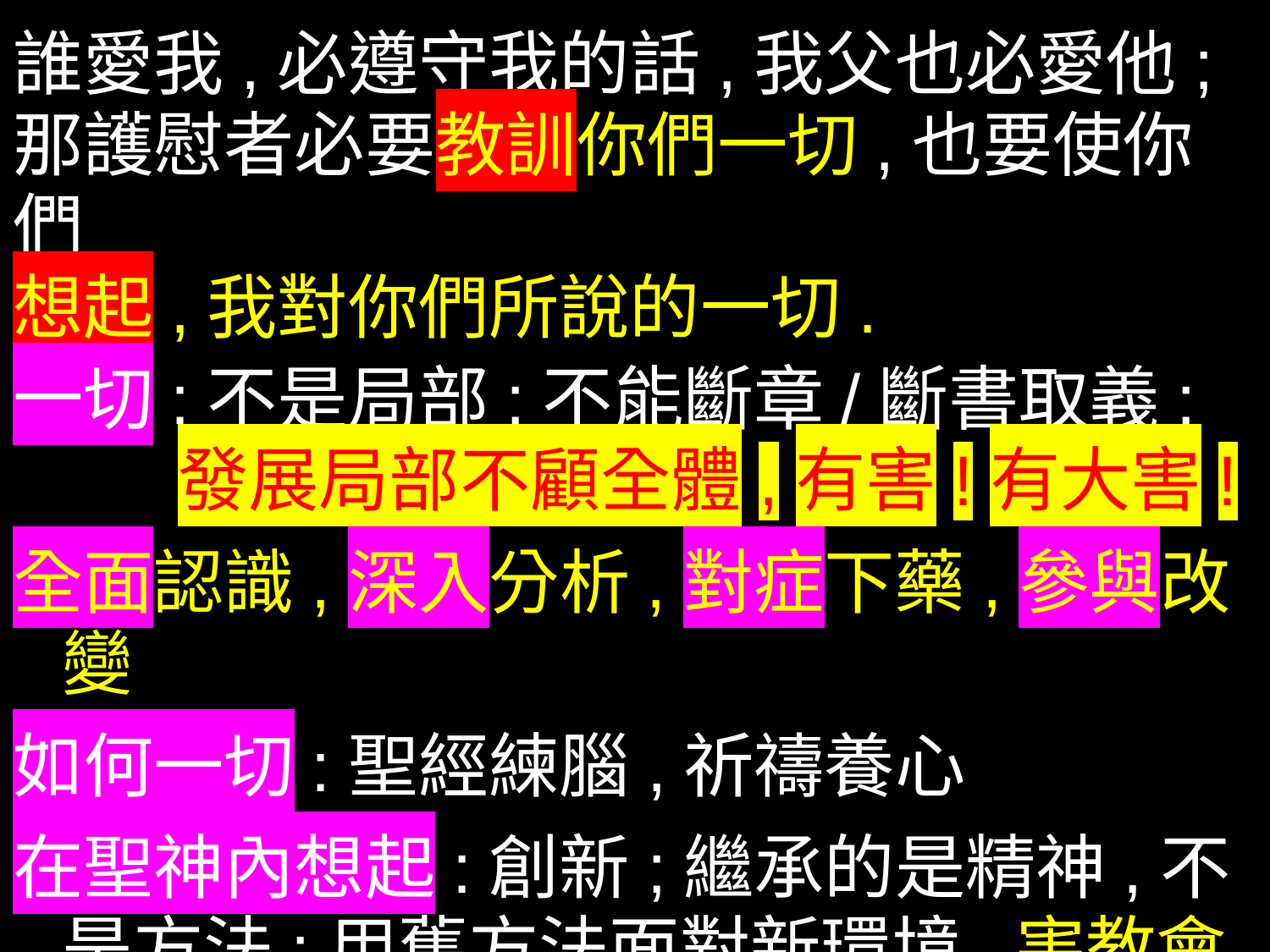

誰愛我,必遵守我的話,我父也必愛他;那護慰者必要教訓你們一切,也要使你們
想起,我對你們所說的一切.
一切:不是局部;不能斷章/斷書取義;
     發展局部不顧全體,有害!有大害!
全面認識,深入分析,對症下藥,參與改變
如何一切:聖經練腦,祈禱養心
在聖神內想起:創新;繼承的是精神,不是方法;用舊方法面對新環境,害教會